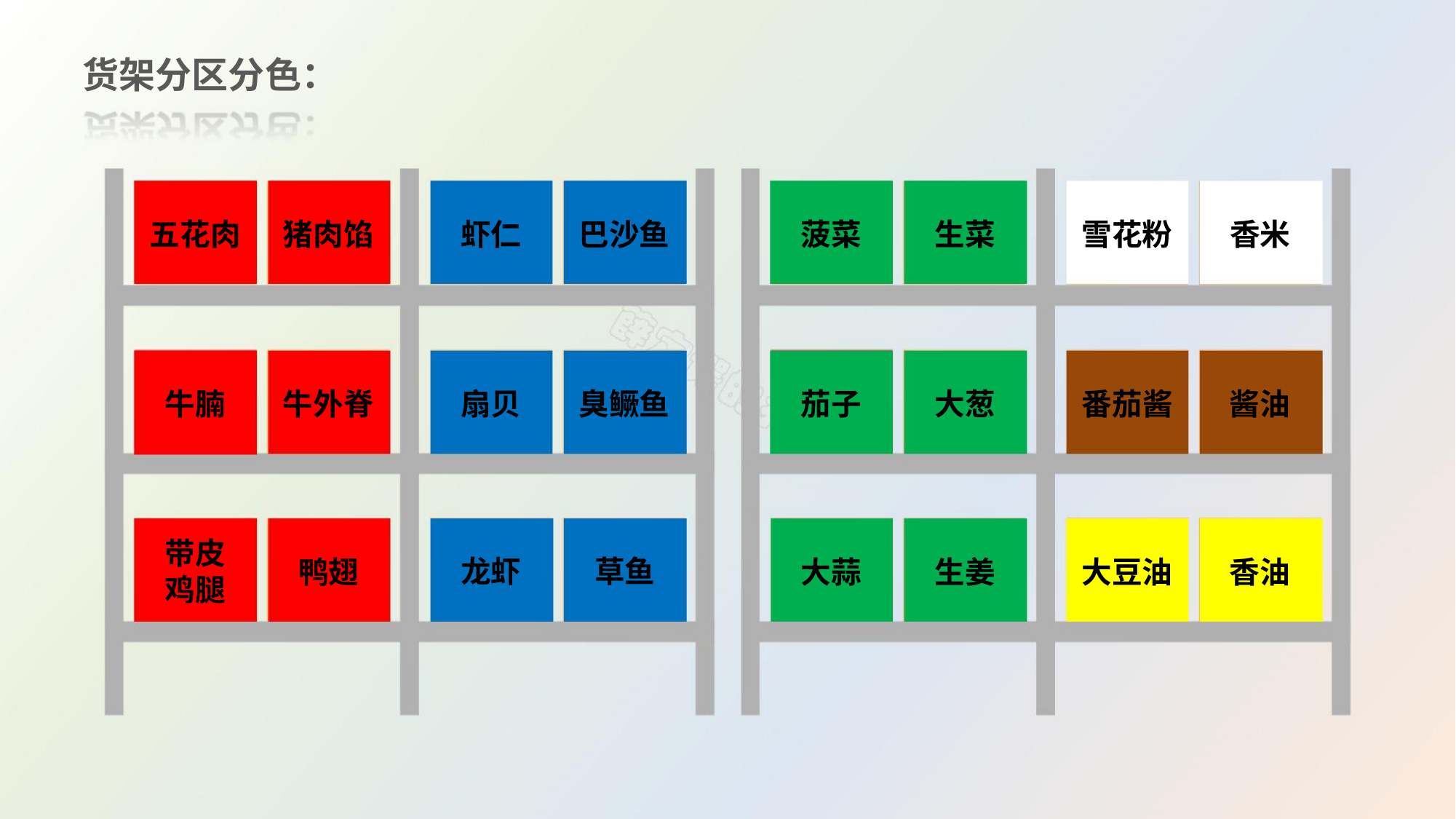

货架分区分色：
五花肉 猪肉馅
虾仁 巴沙鱼
扇贝 臭鳜鱼
菠菜
茄子
大蒜
生菜
大葱
生姜
雪花粉 香米
番茄酱 酱油
大豆油 香油
牛腩 牛外脊
带皮
鸭翅
鸡腿
龙虾
草鱼